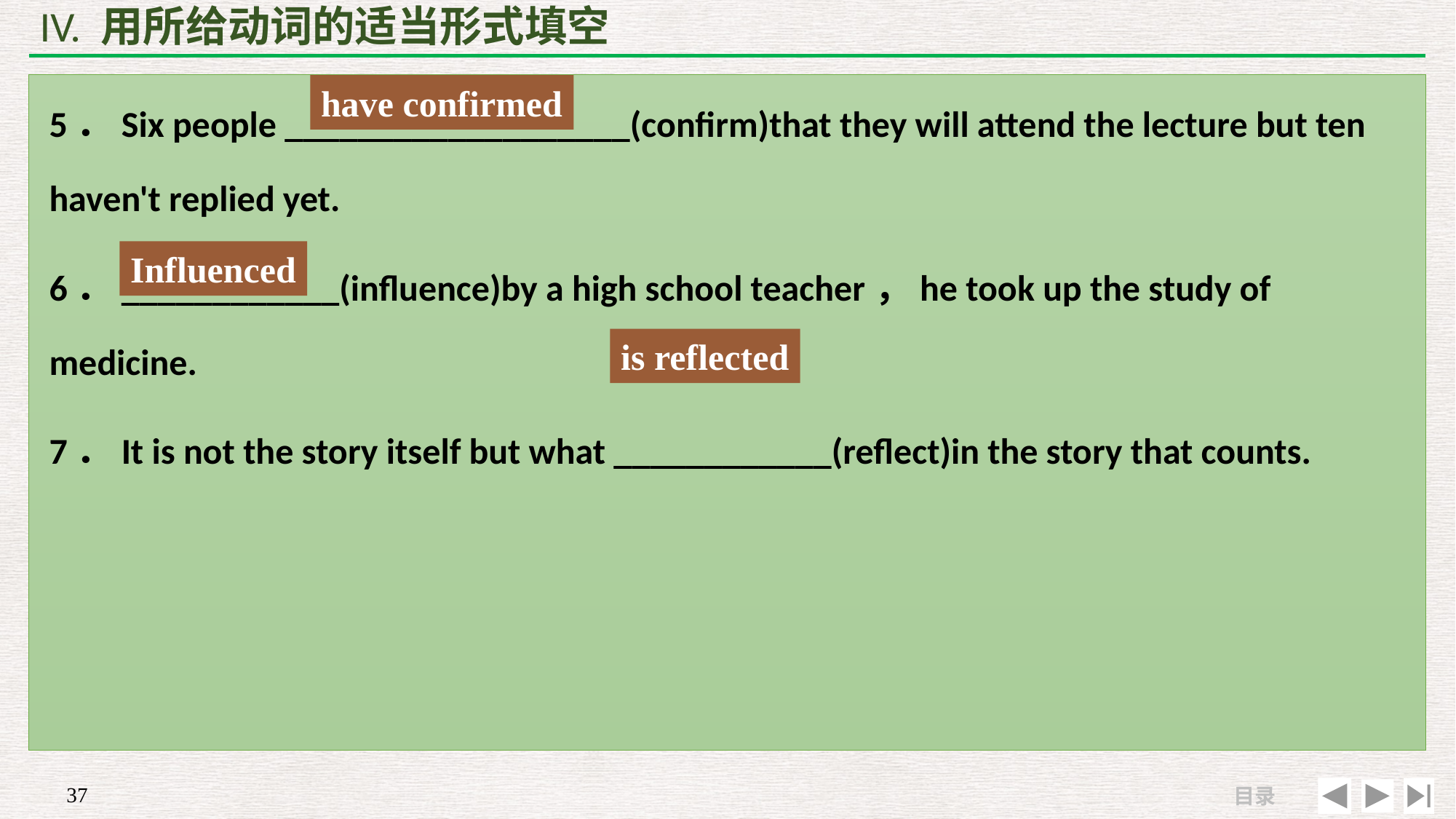

# IV. 用所给动词的适当形式填空
5．Six people ___________________(confirm)that they will attend the lecture but ten haven't replied yet.
6．____________(influence)by a high school teacher，he took up the study of medicine.
7．It is not the story itself but what ____________(reflect)in the story that counts.

have confirmed
Influenced
is reflected